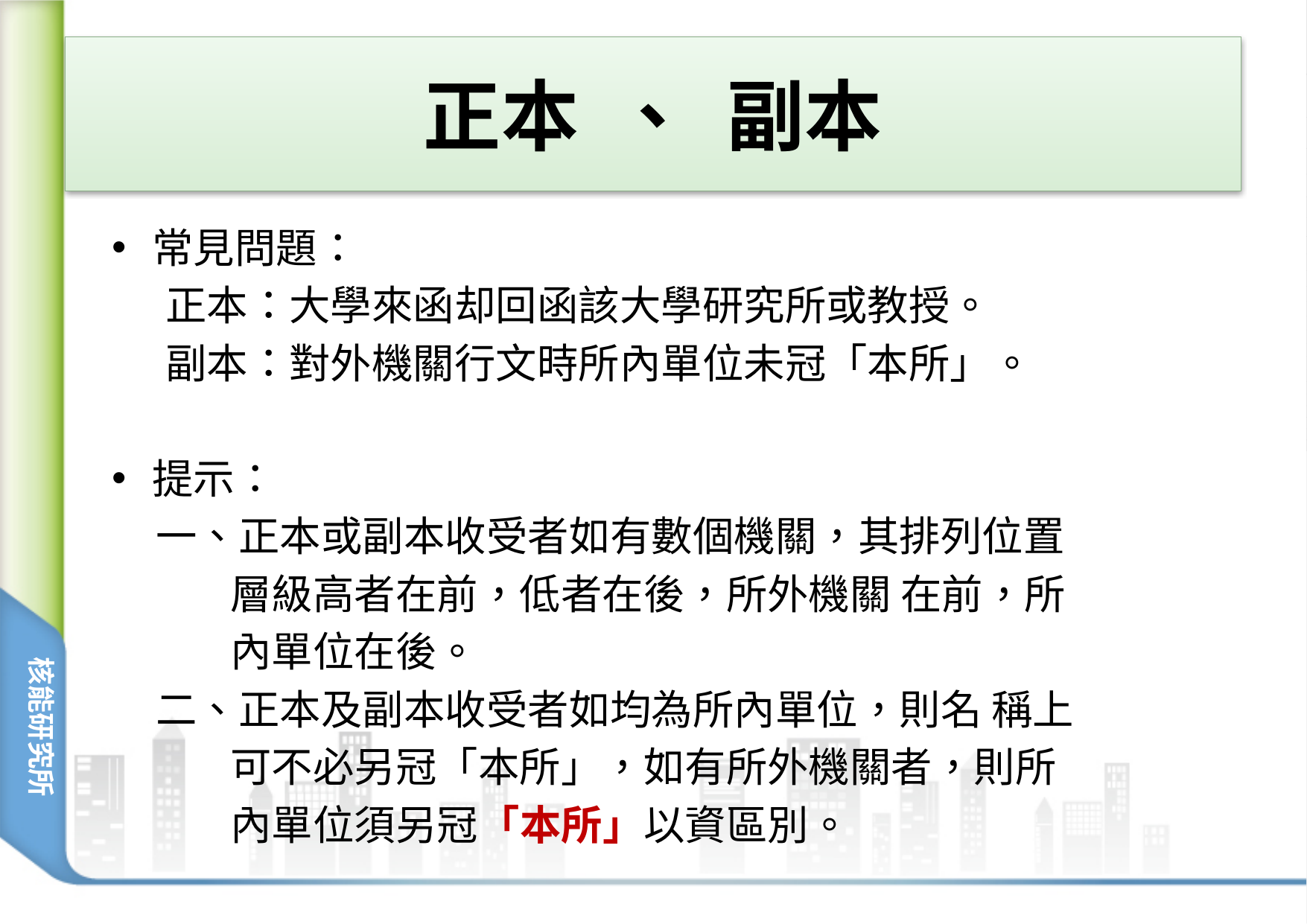

# 正本  、  副本
常見問題：
     正本：大學來函却回函該大學研究所或教授。
     副本：對外機關行文時所內單位未冠「本所」。

提示：
    一、正本或副本收受者如有數個機關，其排列位置
            層級高者在前，低者在後，所外機關 在前，所
            內單位在後。
    二、正本及副本收受者如均為所內單位，則名 稱上
            可不必另冠「本所」，如有所外機關者，則所
            內單位須另冠「本所」以資區別。